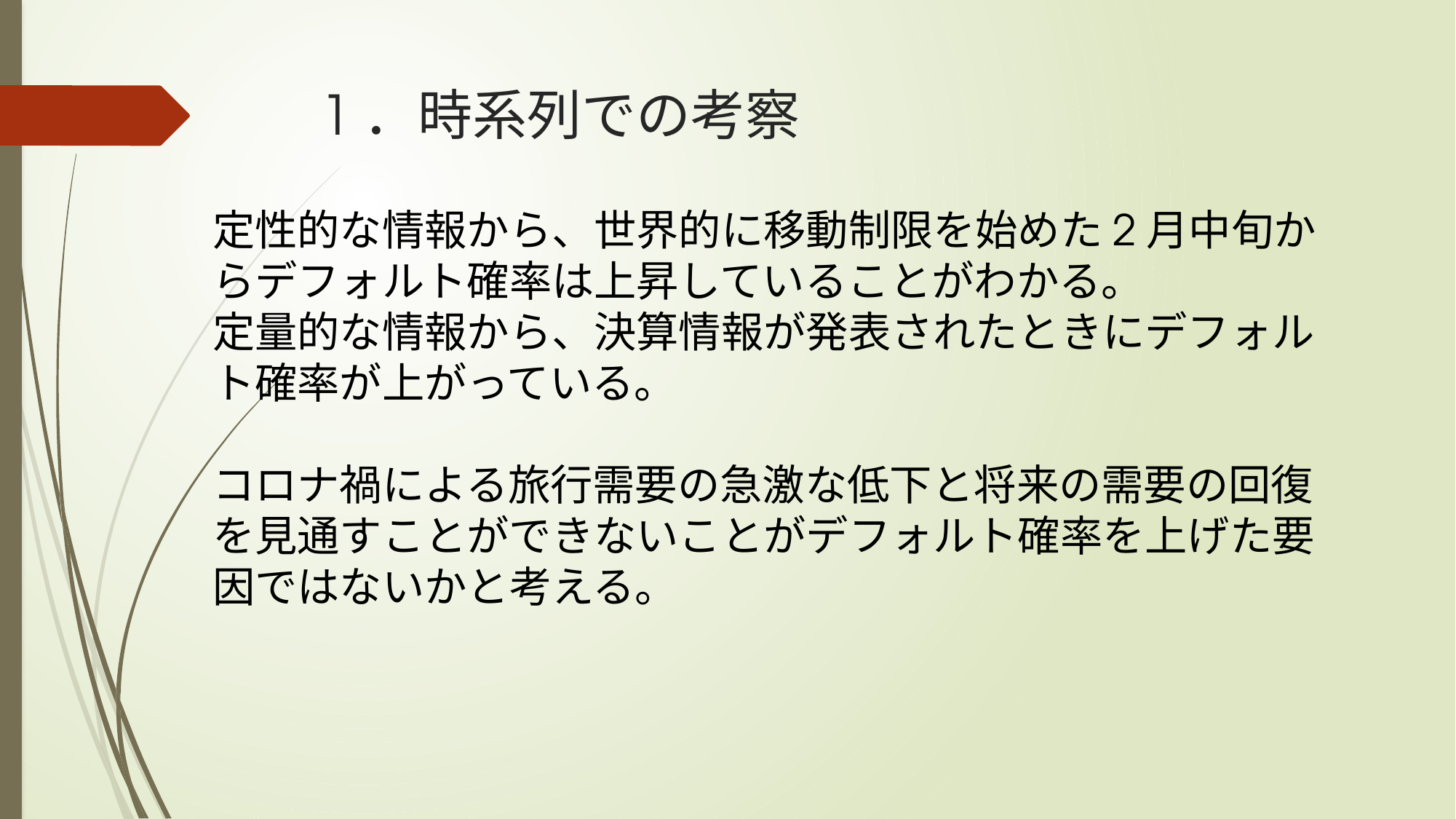

# 1．時系列での考察
定性的な情報から、世界的に移動制限を始めた2月中旬からデフォルト確率は上昇していることがわかる。
定量的な情報から、決算情報が発表されたときにデフォルト確率が上がっている。

コロナ禍による旅行需要の急激な低下と将来の需要の回復を見通すことができないことがデフォルト確率を上げた要因ではないかと考える。